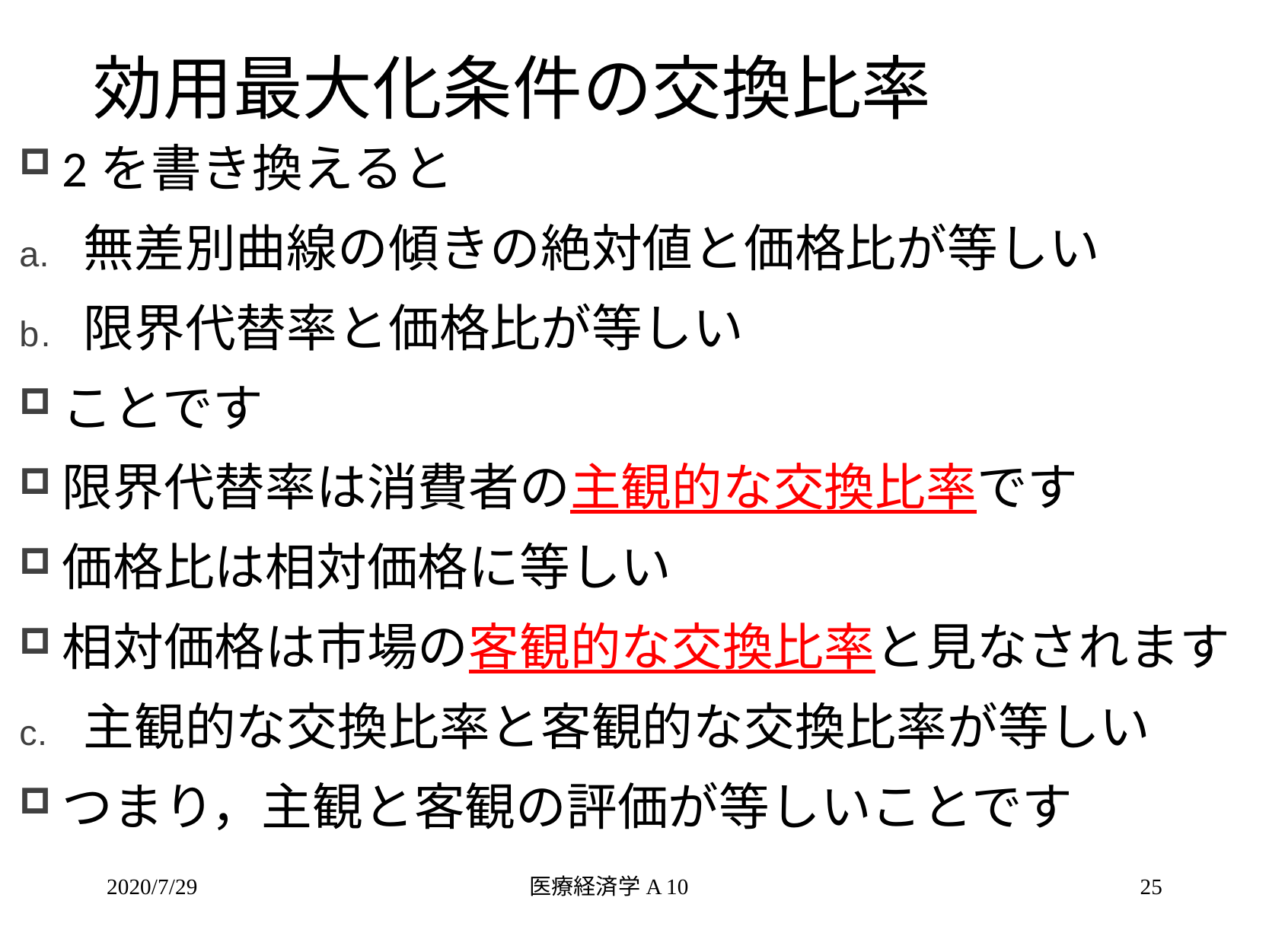

# 効用最大化条件の交換比率
2を書き換えると
無差別曲線の傾きの絶対値と価格比が等しい
限界代替率と価格比が等しい
ことです
限界代替率は消費者の主観的な交換比率です
価格比は相対価格に等しい
相対価格は市場の客観的な交換比率と見なされます
主観的な交換比率と客観的な交換比率が等しい
つまり，主観と客観の評価が等しいことです

2020/7/29
医療経済学A 10
25